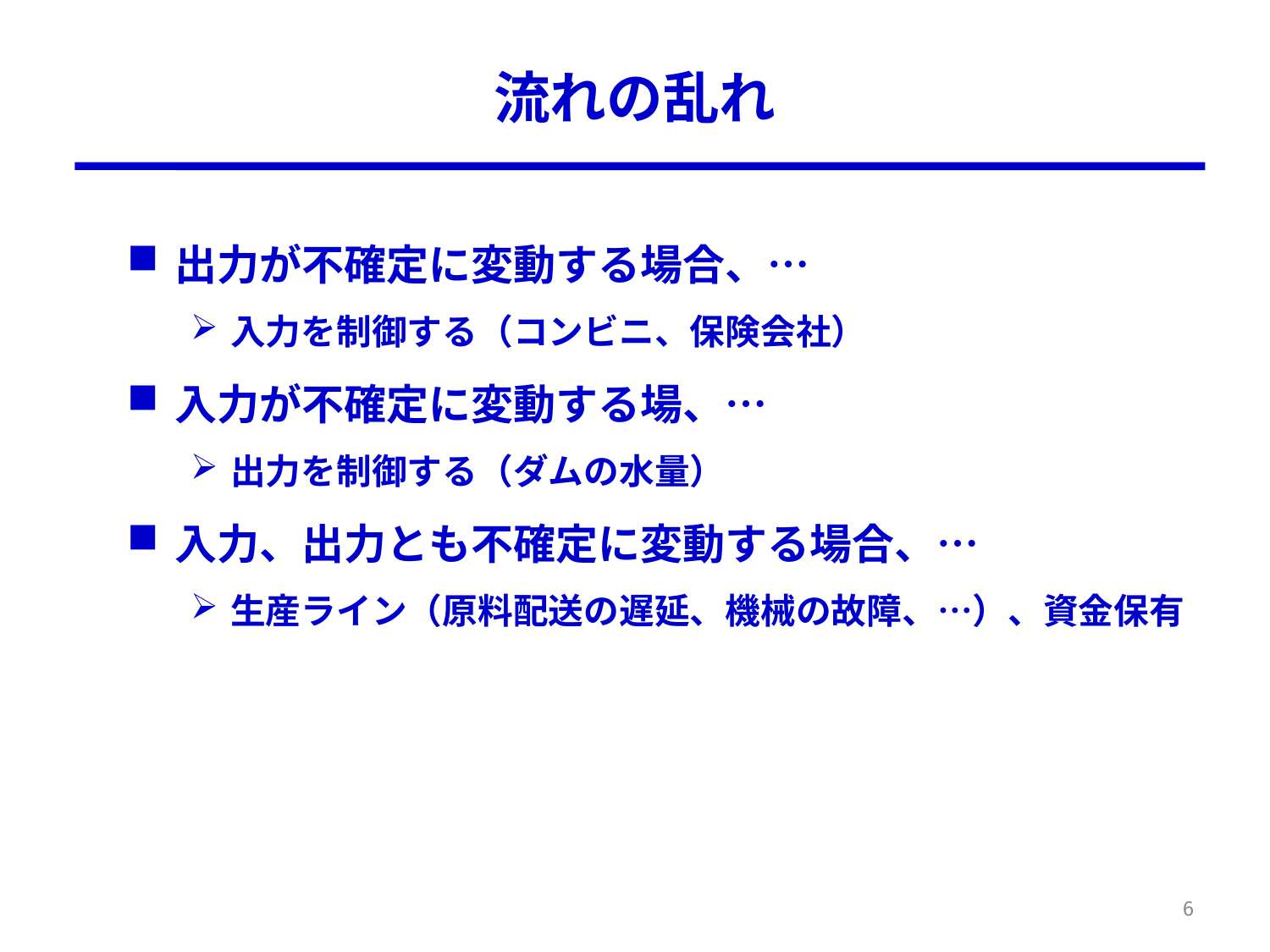

# 流れの乱れ
出力が不確定に変動する場合、…
入力を制御する（コンビニ、保険会社）
入力が不確定に変動する場、…
出力を制御する（ダムの水量）
入力、出力とも不確定に変動する場合、…
生産ライン（原料配送の遅延、機械の故障、…）、資金保有

6